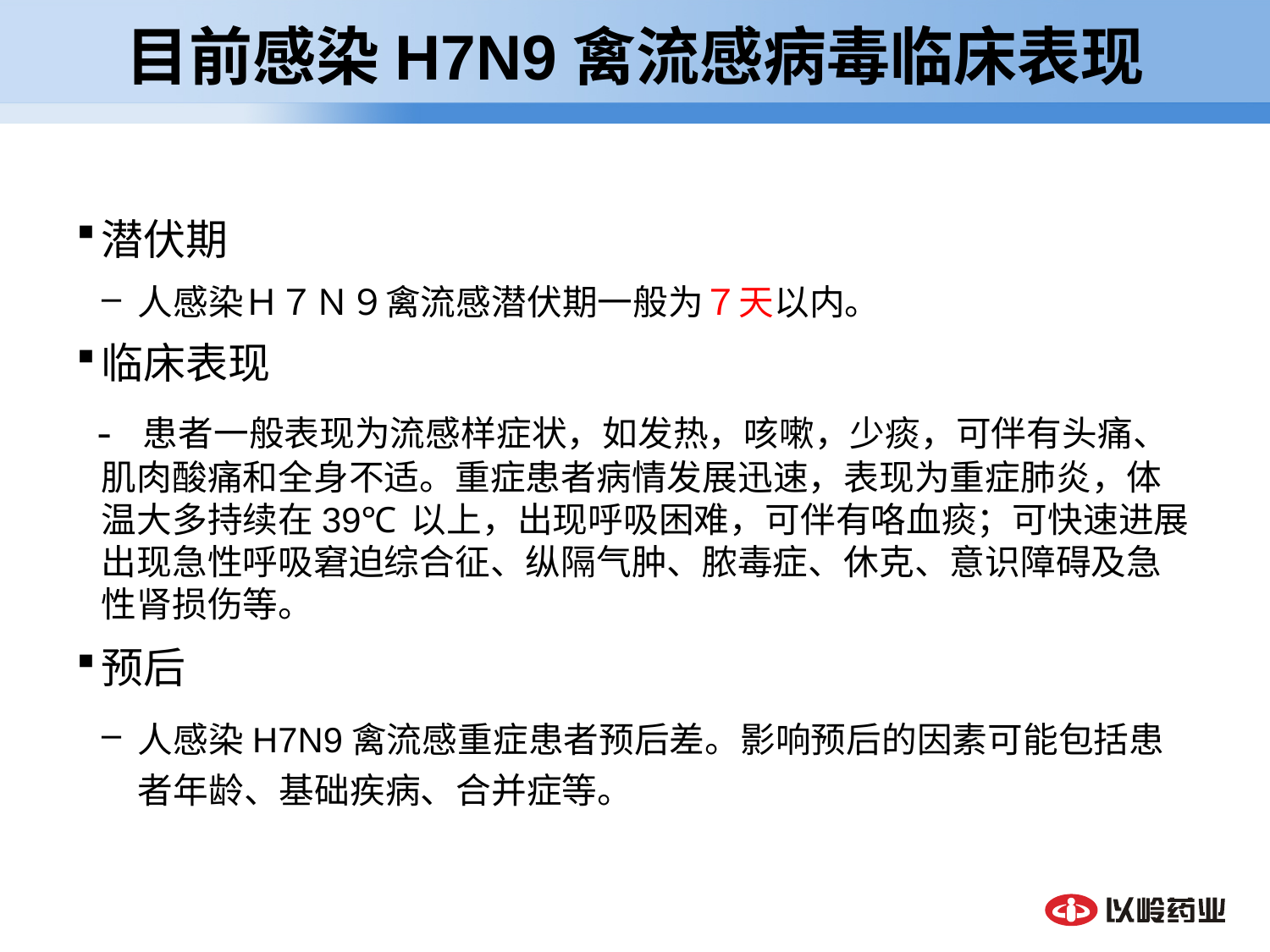

# 目前感染H7N9禽流感病毒临床表现
潜伏期
人感染Ｈ７Ｎ９禽流感潜伏期一般为７天以内。
临床表现
  -  患者一般表现为流感样症状，如发热，咳嗽，少痰，可伴有头痛、肌肉酸痛和全身不适。重症患者病情发展迅速，表现为重症肺炎，体温大多持续在39℃以上，出现呼吸困难，可伴有咯血痰；可快速进展出现急性呼吸窘迫综合征、纵隔气肿、脓毒症、休克、意识障碍及急性肾损伤等。
预后
人感染H7N9禽流感重症患者预后差。影响预后的因素可能包括患者年龄、基础疾病、合并症等。